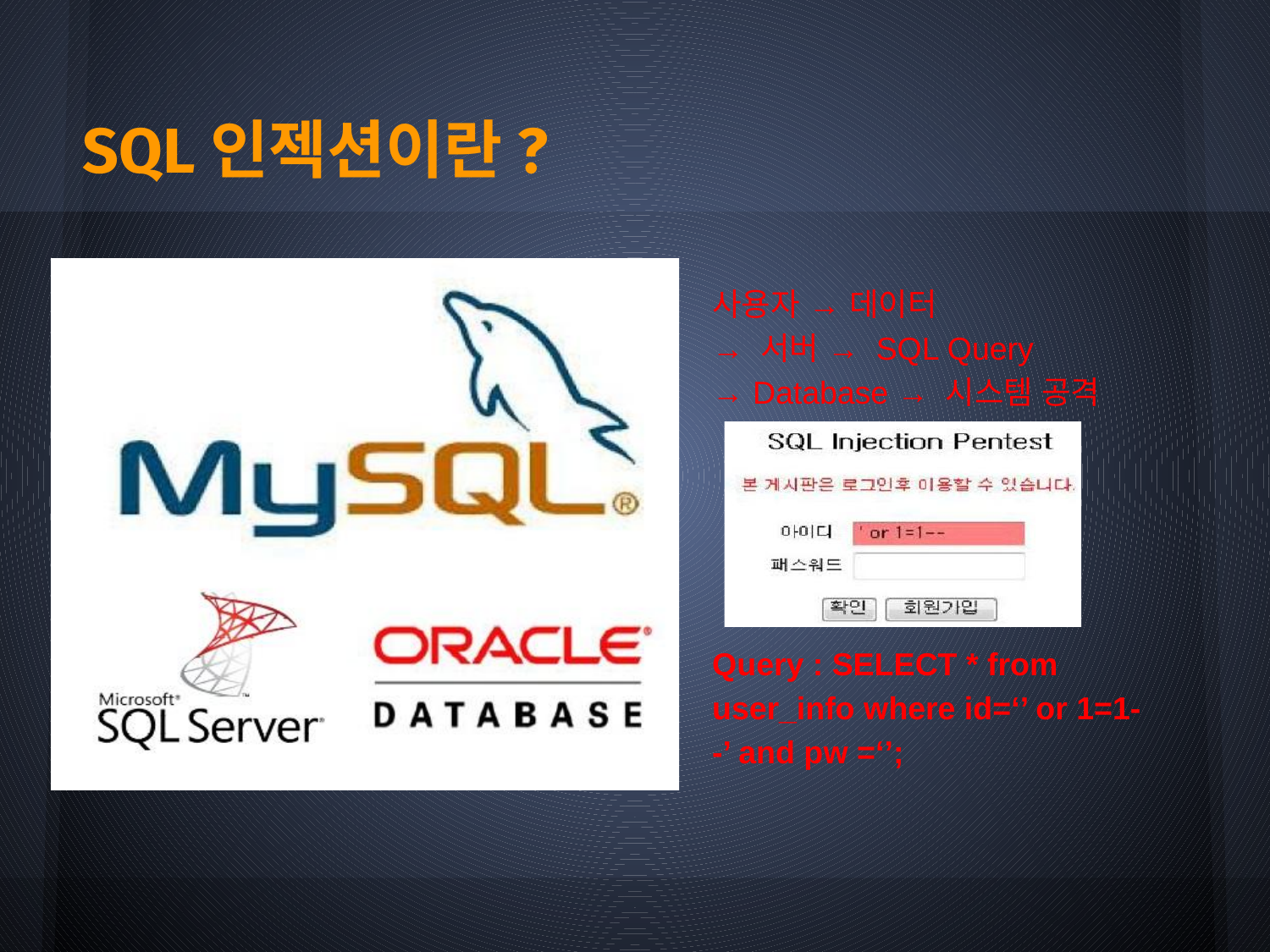

# SQL인젝션이란?
사용자 → 데이터
→ 서버 → SQL Query
→ Database → 시스템 공격

Query : SELECT * from user_info where id=‘’ or 1=1- -’ and pw =‘’;